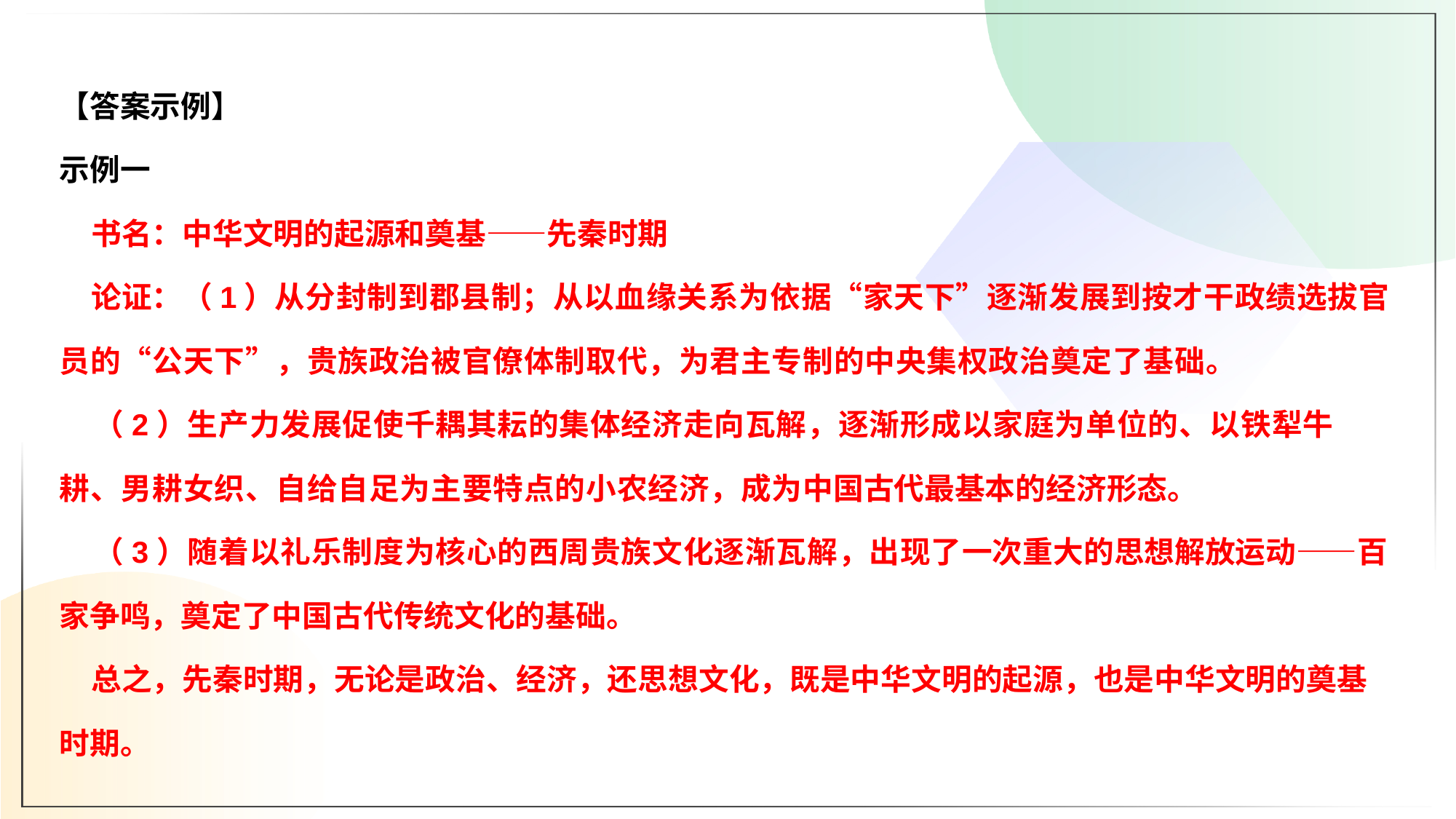

【答案示例】
示例一
书名：中华文明的起源和奠基——先秦时期
论证：（1）从分封制到郡县制；从以血缘关系为依据“家天下”逐渐发展到按才干政绩选拔官员的“公天下”，贵族政治被官僚体制取代，为君主专制的中央集权政治奠定了基础。
（2）生产力发展促使千耦其耘的集体经济走向瓦解，逐渐形成以家庭为单位的、以铁犁牛耕、男耕女织、自给自足为主要特点的小农经济，成为中国古代最基本的经济形态。
（3）随着以礼乐制度为核心的西周贵族文化逐渐瓦解，出现了一次重大的思想解放运动——百家争鸣，奠定了中国古代传统文化的基础。
总之，先秦时期，无论是政治、经济，还思想文化，既是中华文明的起源，也是中华文明的奠基时期。